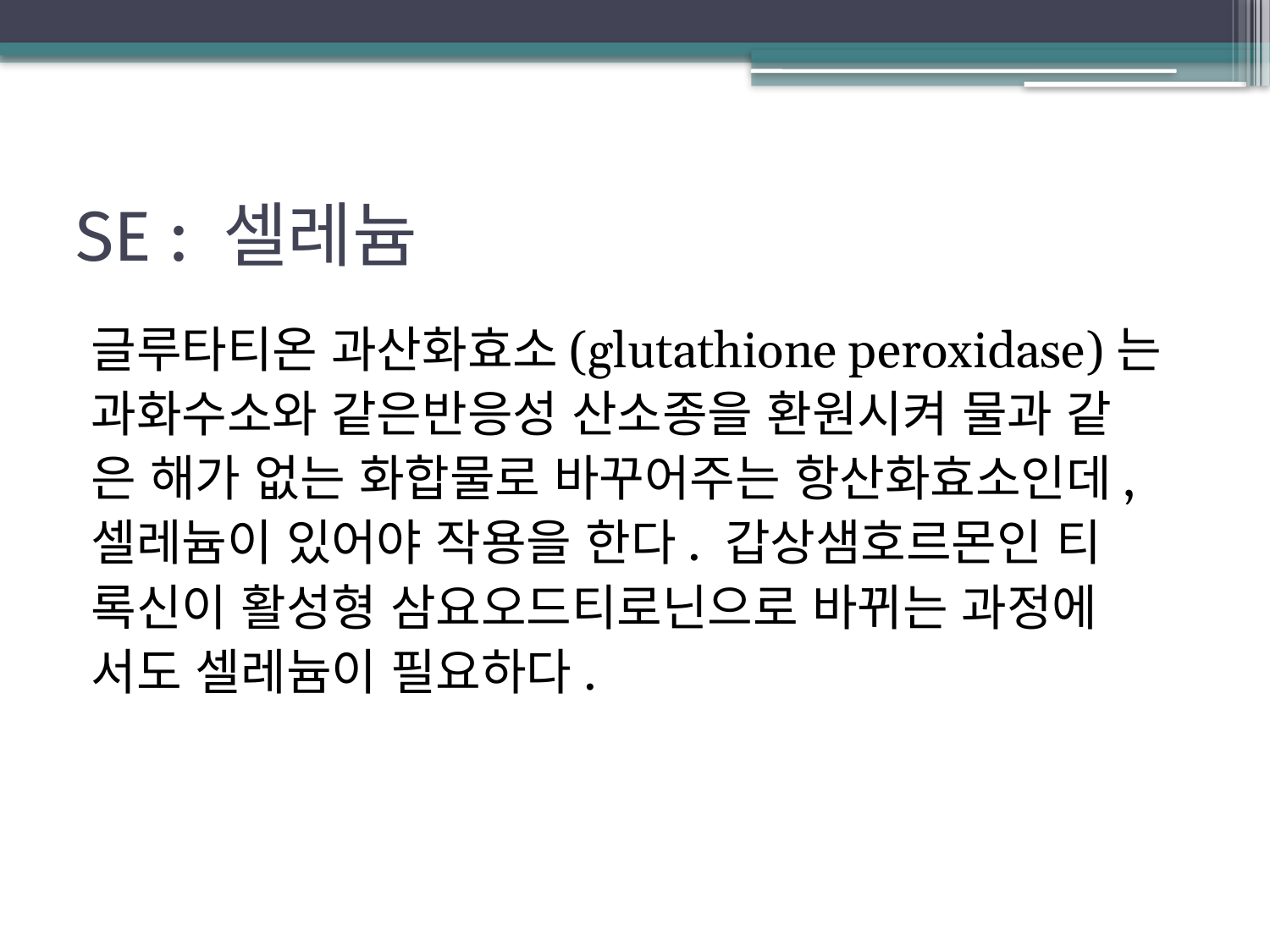

# SE : 셀레늄
글루타티온 과산화효소(glutathione peroxidase)는
과화수소와 같은반응성 산소종을 환원시켜 물과 같
은 해가 없는 화합물로 바꾸어주는 항산화효소인데,
셀레늄이 있어야 작용을 한다. 갑상샘호르몬인 티
록신이 활성형 삼요오드티로닌으로 바뀌는 과정에
서도 셀레늄이 필요하다.